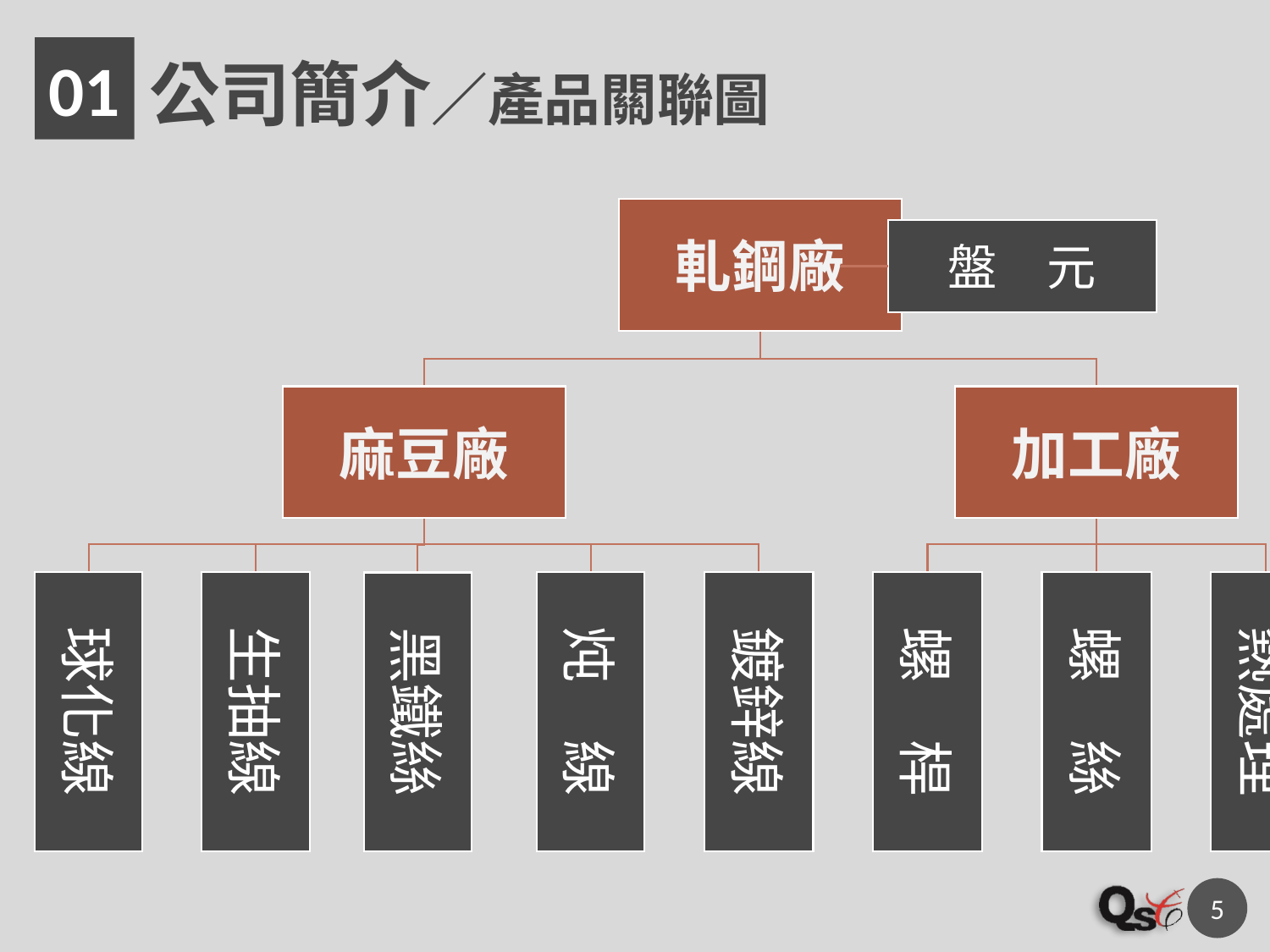

01
公司簡介／產品關聯圖
軋鋼廠
麻豆廠
球化線
生抽線
黑鐵絲
炖　線
鍍鋅線
加工廠
螺　桿
螺　絲
熱處理
盤　元